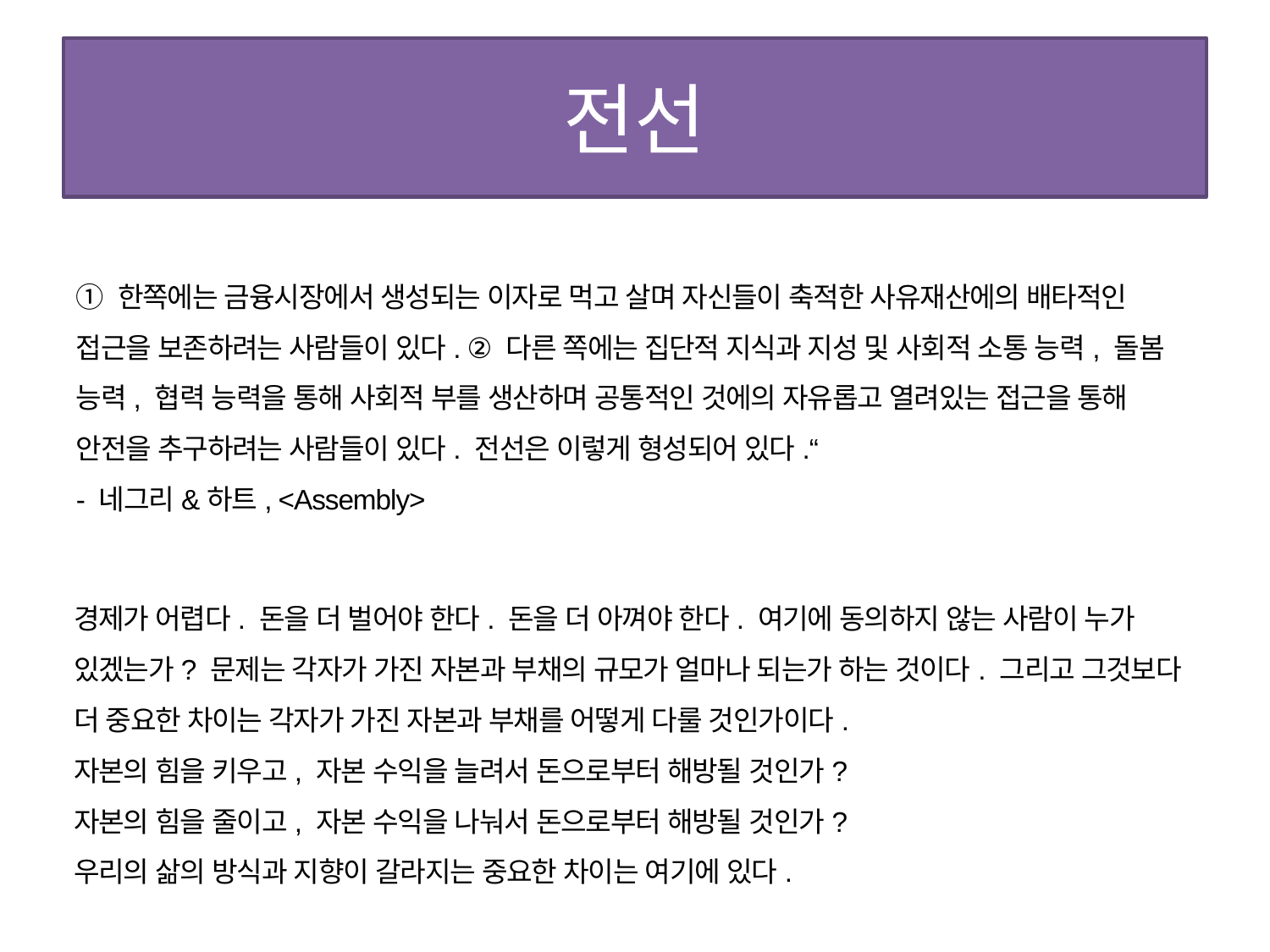

# 전선
① 한쪽에는 금융시장에서 생성되는 이자로 먹고 살며 자신들이 축적한 사유재산에의 배타적인 접근을 보존하려는 사람들이 있다. ② 다른 쪽에는 집단적 지식과 지성 및 사회적 소통 능력, 돌봄 능력, 협력 능력을 통해 사회적 부를 생산하며 공통적인 것에의 자유롭고 열려있는 접근을 통해 안전을 추구하려는 사람들이 있다. 전선은 이렇게 형성되어 있다.“
- 네그리&하트, <Assembly>
경제가 어렵다. 돈을 더 벌어야 한다. 돈을 더 아껴야 한다. 여기에 동의하지 않는 사람이 누가 있겠는가? 문제는 각자가 가진 자본과 부채의 규모가 얼마나 되는가 하는 것이다. 그리고 그것보다 더 중요한 차이는 각자가 가진 자본과 부채를 어떻게 다룰 것인가이다.
자본의 힘을 키우고, 자본 수익을 늘려서 돈으로부터 해방될 것인가?
자본의 힘을 줄이고, 자본 수익을 나눠서 돈으로부터 해방될 것인가?
우리의 삶의 방식과 지향이 갈라지는 중요한 차이는 여기에 있다.